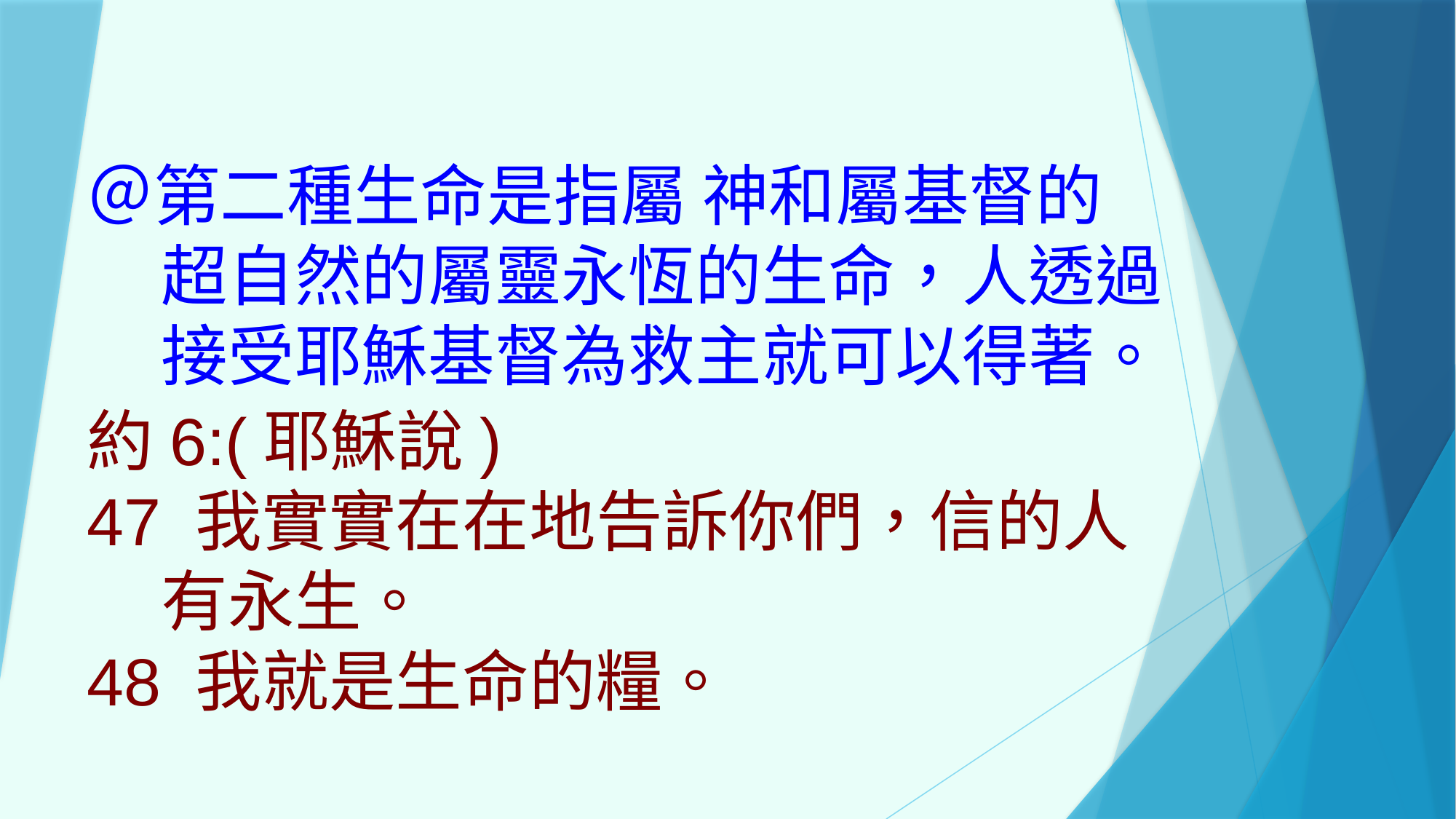

＠第二種生命是指屬 神和屬基督的超自然的屬靈永恆的生命，人透過接受耶穌基督為救主就可以得著。
約6:(耶穌說)
47 我實實在在地告訴你們，信的人有永生。
48 我就是生命的糧。